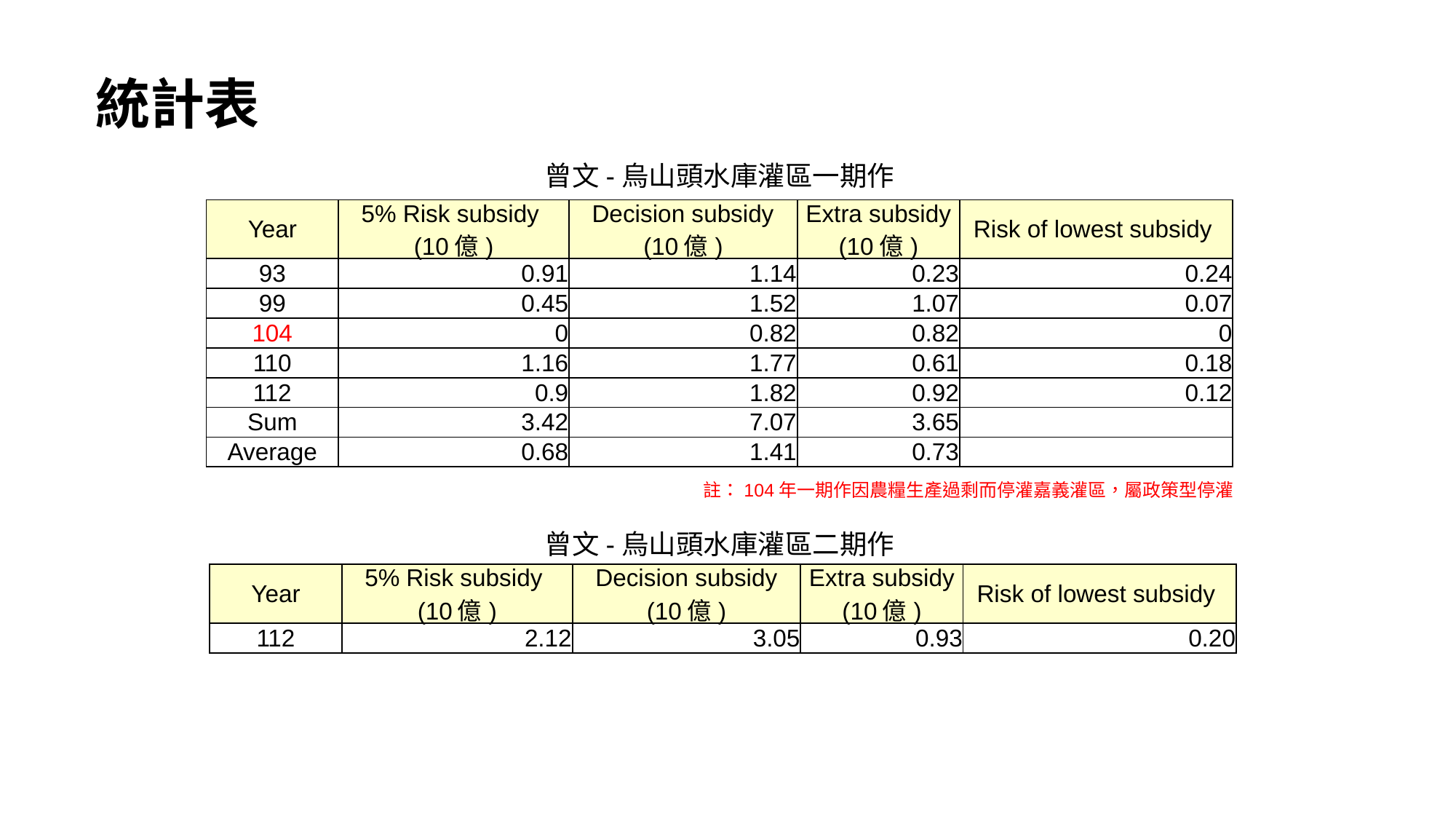

統計表
曾文-烏山頭水庫灌區一期作
| Year | 5% Risk subsidy (10億) | Decision subsidy (10億) | Extra subsidy (10億) | Risk of lowest subsidy |
| --- | --- | --- | --- | --- |
| 93 | 0.91 | 1.14 | 0.23 | 0.24 |
| 99 | 0.45 | 1.52 | 1.07 | 0.07 |
| 104 | 0 | 0.82 | 0.82 | 0 |
| 110 | 1.16 | 1.77 | 0.61 | 0.18 |
| 112 | 0.9 | 1.82 | 0.92 | 0.12 |
| Sum | 3.42 | 7.07 | 3.65 |  |
| Average | 0.68 | 1.41 | 0.73 |  |
註：104年一期作因農糧生產過剩而停灌嘉義灌區，屬政策型停灌
曾文-烏山頭水庫灌區二期作
| Year | 5% Risk subsidy (10億) | Decision subsidy (10億) | Extra subsidy (10億) | Risk of lowest subsidy |
| --- | --- | --- | --- | --- |
| 112 | 2.12 | 3.05 | 0.93 | 0.20 |